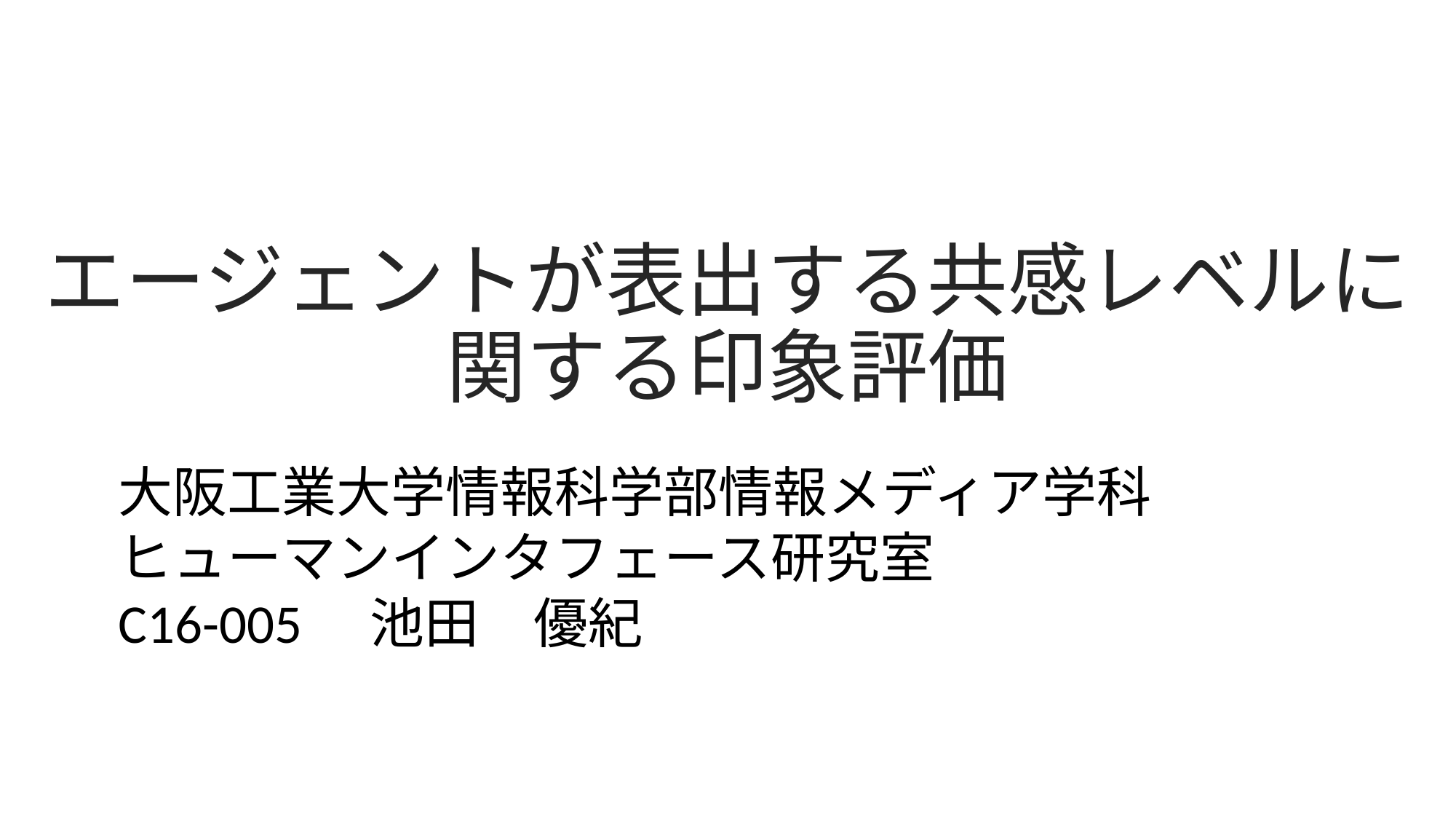

# エージェントが表出する共感レベルに 関する印象評価
大阪工業大学情報科学部情報メディア学科
ヒューマンインタフェース研究室
C16-005　池田　優紀